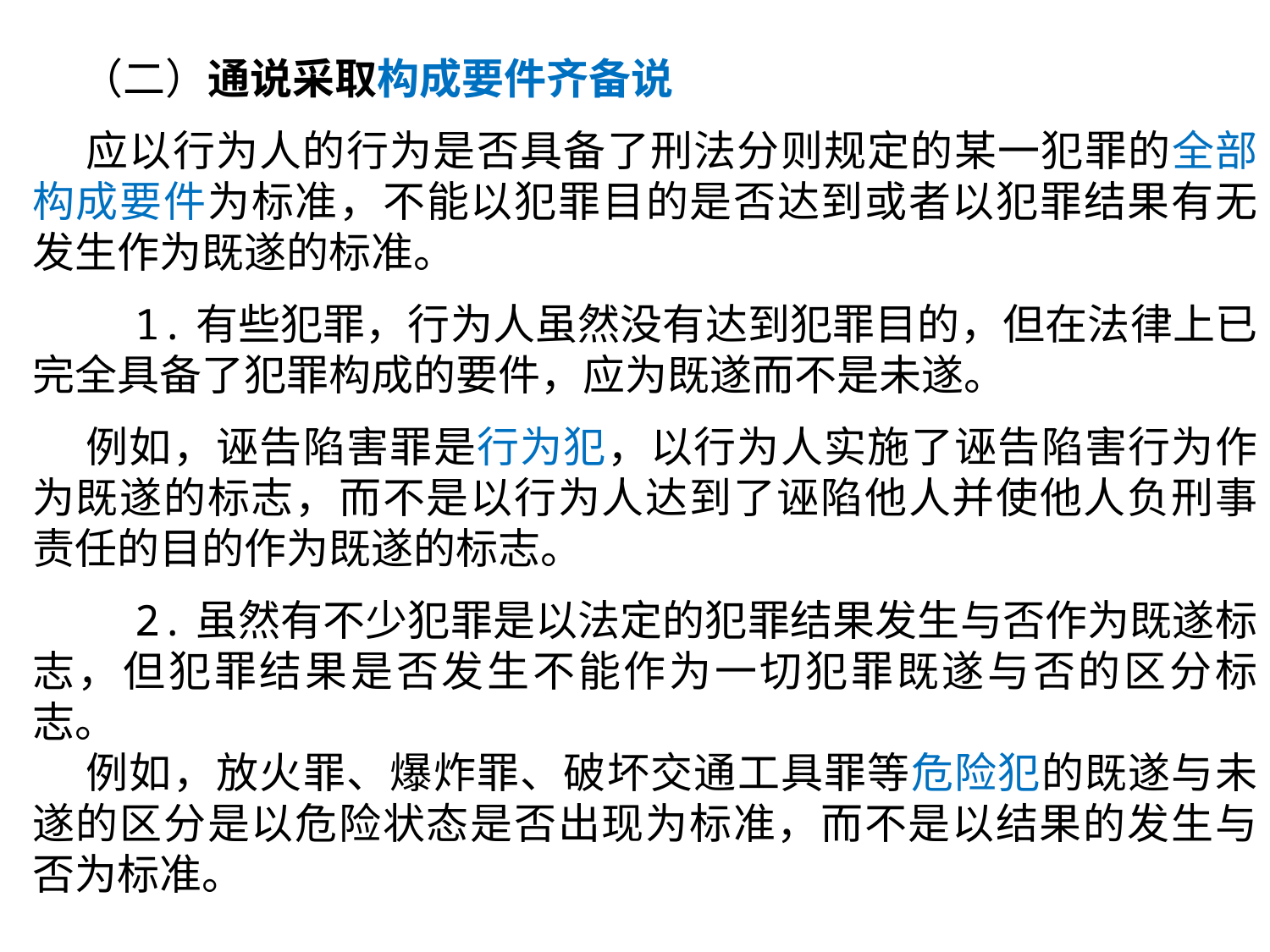

（二）通说采取构成要件齐备说

    应以行为人的行为是否具备了刑法分则规定的某一犯罪的全部构成要件为标准，不能以犯罪目的是否达到或者以犯罪结果有无发生作为既遂的标准。

    1.有些犯罪，行为人虽然没有达到犯罪目的，但在法律上已完全具备了犯罪构成的要件，应为既遂而不是未遂。

    例如，诬告陷害罪是行为犯，以行为人实施了诬告陷害行为作为既遂的标志，而不是以行为人达到了诬陷他人并使他人负刑事责任的目的作为既遂的标志。

    2.虽然有不少犯罪是以法定的犯罪结果发生与否作为既遂标志，但犯罪结果是否发生不能作为一切犯罪既遂与否的区分标志。
    例如，放火罪、爆炸罪、破坏交通工具罪等危险犯的既遂与未遂的区分是以危险状态是否出现为标准，而不是以结果的发生与否为标准。